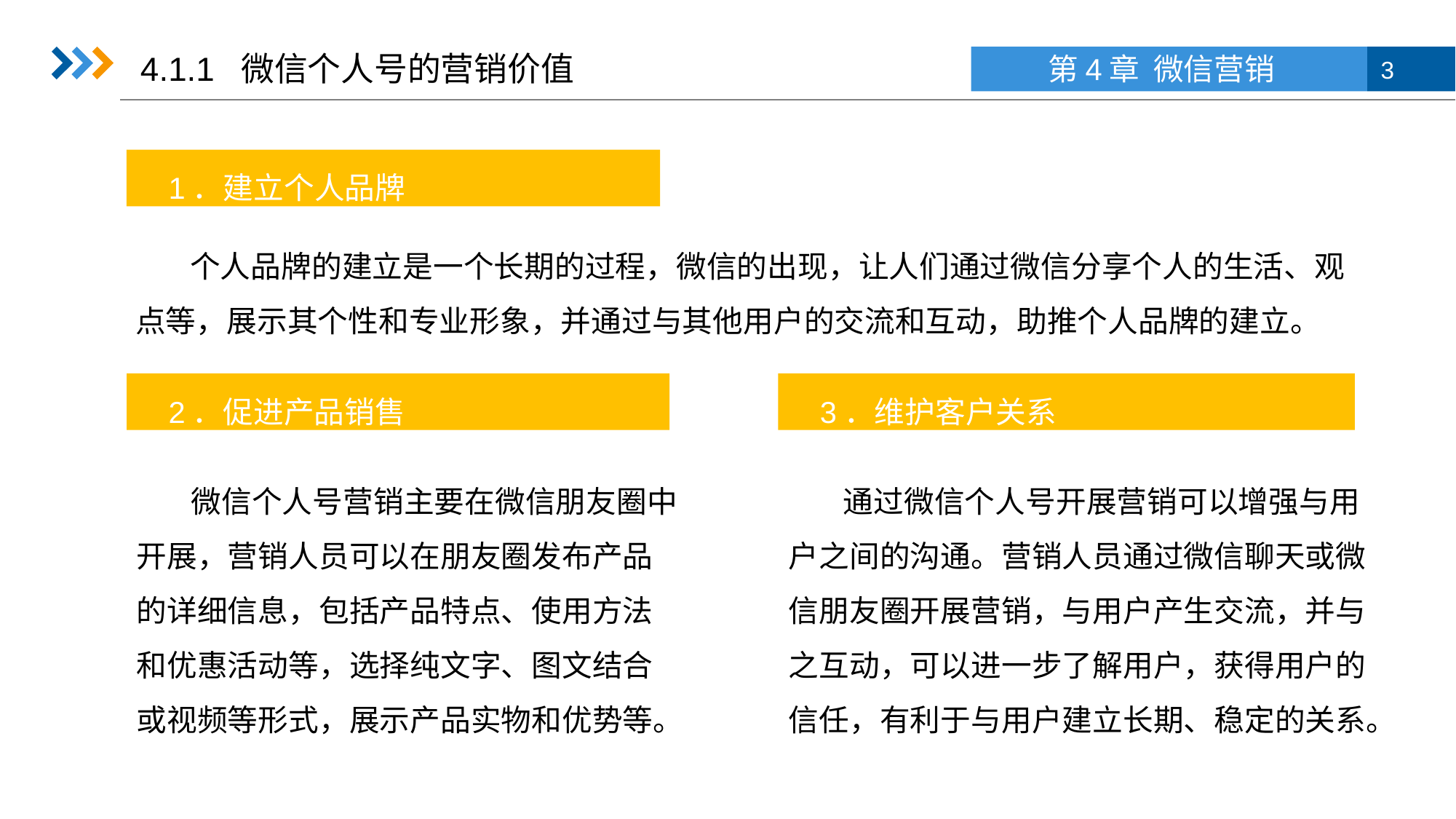

4.1.1  微信个人号的营销价值
1．建立个人品牌
个人品牌的建立是一个长期的过程，微信的出现，让人们通过微信分享个人的生活、观点等，展示其个性和专业形象，并通过与其他用户的交流和互动，助推个人品牌的建立。
2．促进产品销售
3．维护客户关系
微信个人号营销主要在微信朋友圈中开展，营销人员可以在朋友圈发布产品的详细信息，包括产品特点、使用方法和优惠活动等，选择纯文字、图文结合或视频等形式，展示产品实物和优势等。
通过微信个人号开展营销可以增强与用户之间的沟通。营销人员通过微信聊天或微信朋友圈开展营销，与用户产生交流，并与之互动，可以进一步了解用户，获得用户的信任，有利于与用户建立长期、稳定的关系。